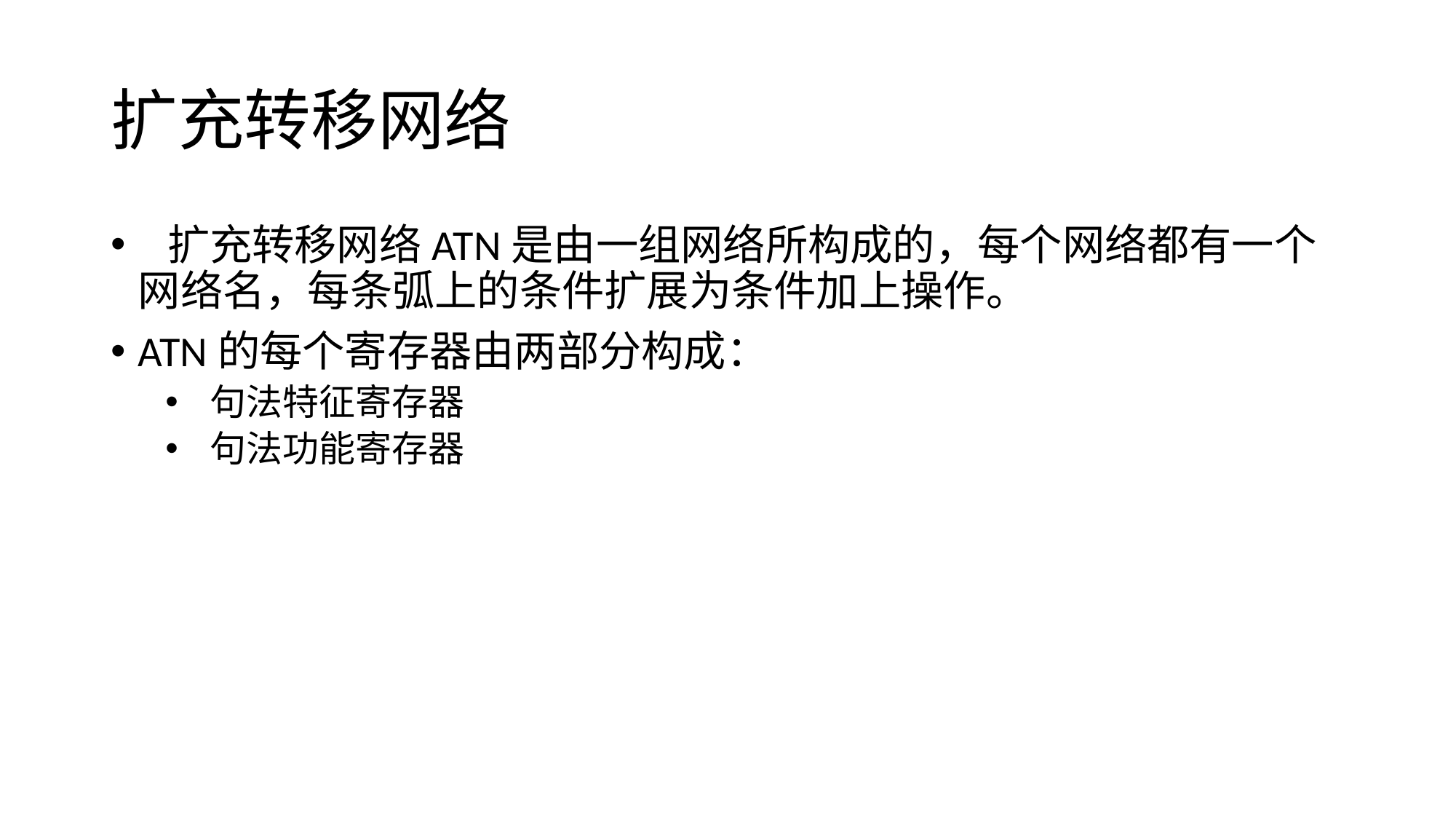

# 扩充转移网络
  扩充转移网络ATN是由一组网络所构成的，每个网络都有一个网络名，每条弧上的条件扩展为条件加上操作。
ATN的每个寄存器由两部分构成：
 句法特征寄存器
 句法功能寄存器